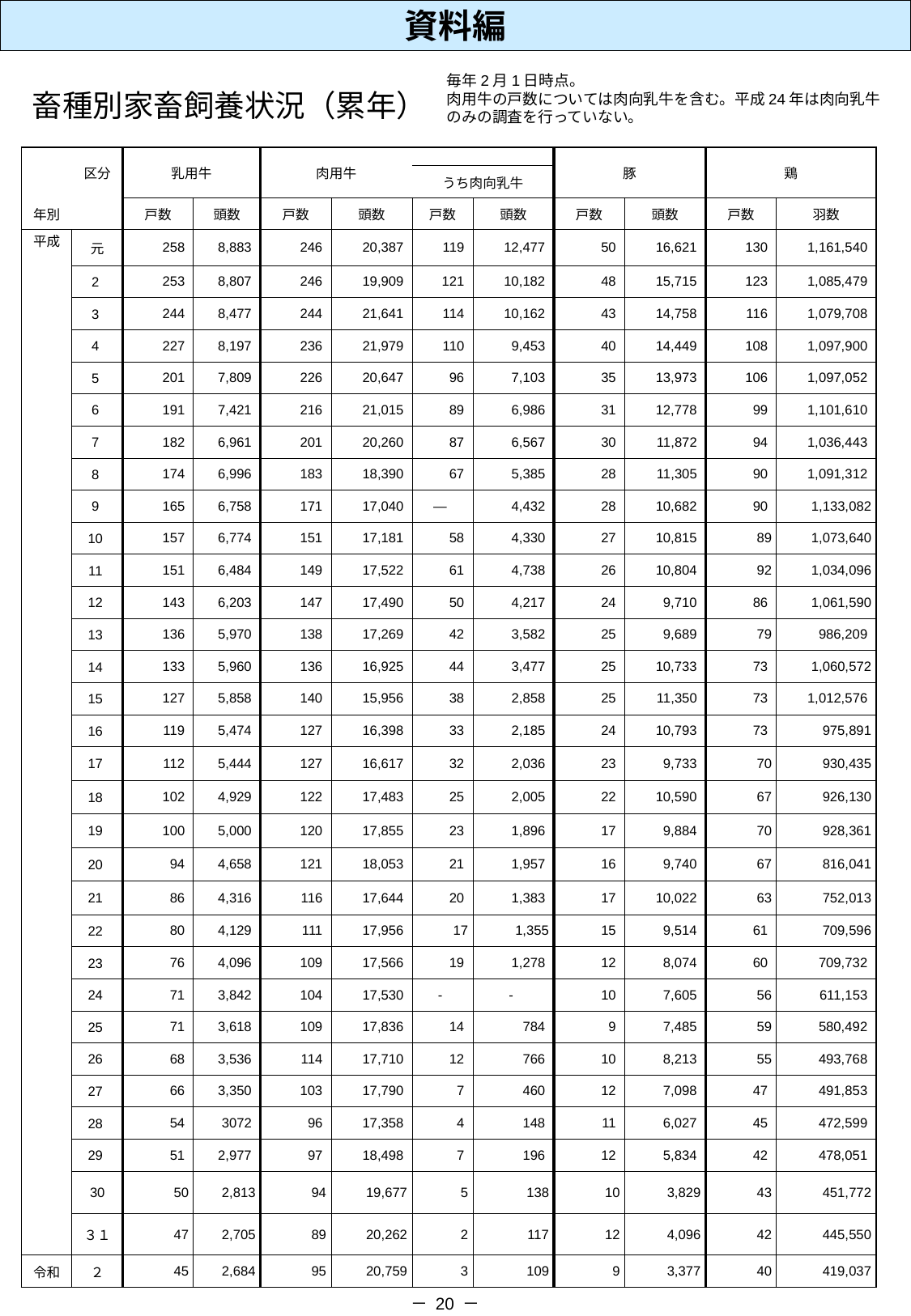

資料編
毎年2月1日時点。
肉用牛の戸数については肉向乳牛を含む。平成24年は肉向乳牛のみの調査を行っていない。
畜種別家畜飼養状況（累年）
|  | 区分 | 乳用牛 |  | 肉用牛 |  |  |  |  | 豚 |  | 鶏 |  |
| --- | --- | --- | --- | --- | --- | --- | --- | --- | --- | --- | --- | --- |
|  |  |  |  |  |  | うち肉向乳牛 |  |  |  |  |  |  |
| 年別 |  | 戸数 | 頭数 | 戸数 | 頭数 | 戸数 | 頭数 |  | 戸数 | 頭数 | 戸数 | 羽数 |
| 平成 | 元 | 258 | 8,883 | 246 | 20,387 | 119 | 12,477 |  | 50 | 16,621 | 130 | 1,161,540 |
|  | 2 | 253 | 8,807 | 246 | 19,909 | 121 | 10,182 |  | 48 | 15,715 | 123 | 1,085,479 |
|  | 3 | 244 | 8,477 | 244 | 21,641 | 114 | 10,162 |  | 43 | 14,758 | 116 | 1,079,708 |
|  | 4 | 227 | 8,197 | 236 | 21,979 | 110 | 9,453 |  | 40 | 14,449 | 108 | 1,097,900 |
|  | 5 | 201 | 7,809 | 226 | 20,647 | 96 | 7,103 |  | 35 | 13,973 | 106 | 1,097,052 |
|  | 6 | 191 | 7,421 | 216 | 21,015 | 89 | 6,986 |  | 31 | 12,778 | 99 | 1,101,610 |
|  | 7 | 182 | 6,961 | 201 | 20,260 | 87 | 6,567 |  | 30 | 11,872 | 94 | 1,036,443 |
|  | 8 | 174 | 6,996 | 183 | 18,390 | 67 | 5,385 |  | 28 | 11,305 | 90 | 1,091,312 |
|  | 9 | 165 | 6,758 | 171 | 17,040 | ― | 4,432 |  | 28 | 10,682 | 90 | 1,133,082 |
|  | 10 | 157 | 6,774 | 151 | 17,181 | 58 | 4,330 |  | 27 | 10,815 | 89 | 1,073,640 |
|  | 11 | 151 | 6,484 | 149 | 17,522 | 61 | 4,738 |  | 26 | 10,804 | 92 | 1,034,096 |
|  | 12 | 143 | 6,203 | 147 | 17,490 | 50 | 4,217 |  | 24 | 9,710 | 86 | 1,061,590 |
|  | 13 | 136 | 5,970 | 138 | 17,269 | 42 | 3,582 |  | 25 | 9,689 | 79 | 986,209 |
|  | 14 | 133 | 5,960 | 136 | 16,925 | 44 | 3,477 |  | 25 | 10,733 | 73 | 1,060,572 |
|  | 15 | 127 | 5,858 | 140 | 15,956 | 38 | 2,858 |  | 25 | 11,350 | 73 | 1,012,576 |
|  | 16 | 119 | 5,474 | 127 | 16,398 | 33 | 2,185 |  | 24 | 10,793 | 73 | 975,891 |
|  | 17 | 112 | 5,444 | 127 | 16,617 | 32 | 2,036 |  | 23 | 9,733 | 70 | 930,435 |
|  | 18 | 102 | 4,929 | 122 | 17,483 | 25 | 2,005 |  | 22 | 10,590 | 67 | 926,130 |
|  | 19 | 100 | 5,000 | 120 | 17,855 | 23 | 1,896 |  | 17 | 9,884 | 70 | 928,361 |
|  | 20 | 94 | 4,658 | 121 | 18,053 | 21 | 1,957 |  | 16 | 9,740 | 67 | 816,041 |
|  | 21 | 86 | 4,316 | 116 | 17,644 | 20 | 1,383 |  | 17 | 10,022 | 63 | 752,013 |
|  | 22 | 80 | 4,129 | 111 | 17,956 | 17 | 1,355 |  | 15 | 9,514 | 61 | 709,596 |
|  | 23 | 76 | 4,096 | 109 | 17,566 | 19 | 1,278 |  | 12 | 8,074 | 60 | 709,732 |
|  | 24 | 71 | 3,842 | 104 | 17,530 | - | - |  | 10 | 7,605 | 56 | 611,153 |
|  | 25 | 71 | 3,618 | 109 | 17,836 | 14 | 784 |  | 9 | 7,485 | 59 | 580,492 |
|  | 26 | 68 | 3,536 | 114 | 17,710 | 12 | 766 |  | 10 | 8,213 | 55 | 493,768 |
|  | 27 | 66 | 3,350 | 103 | 17,790 | 7 | 460 |  | 12 | 7,098 | 47 | 491,853 |
|  | 28 | 54 | 3072 | 96 | 17,358 | 4 | 148 |  | 11 | 6,027 | 45 | 472,599 |
|  | 29 | 51 | 2,977 | 97 | 18,498 | 7 | 196 |  | 12 | 5,834 | 42 | 478,051 |
|  | 30 | 50 | 2,813 | 94 | 19,677 | 5 | 138 |  | 10 | 3,829 | 43 | 451,772 |
|  | ３１ | 47 | 2,705 | 89 | 20,262 | 2 | 117 |  | 12 | 4,096 | 42 | 445,550 |
| 令和 | ２ | 45 | 2,684 | 95 | 20,759 | 3 | 109 |  | 9 | 3,377 | 40 | 419,037 |
－ 20 －